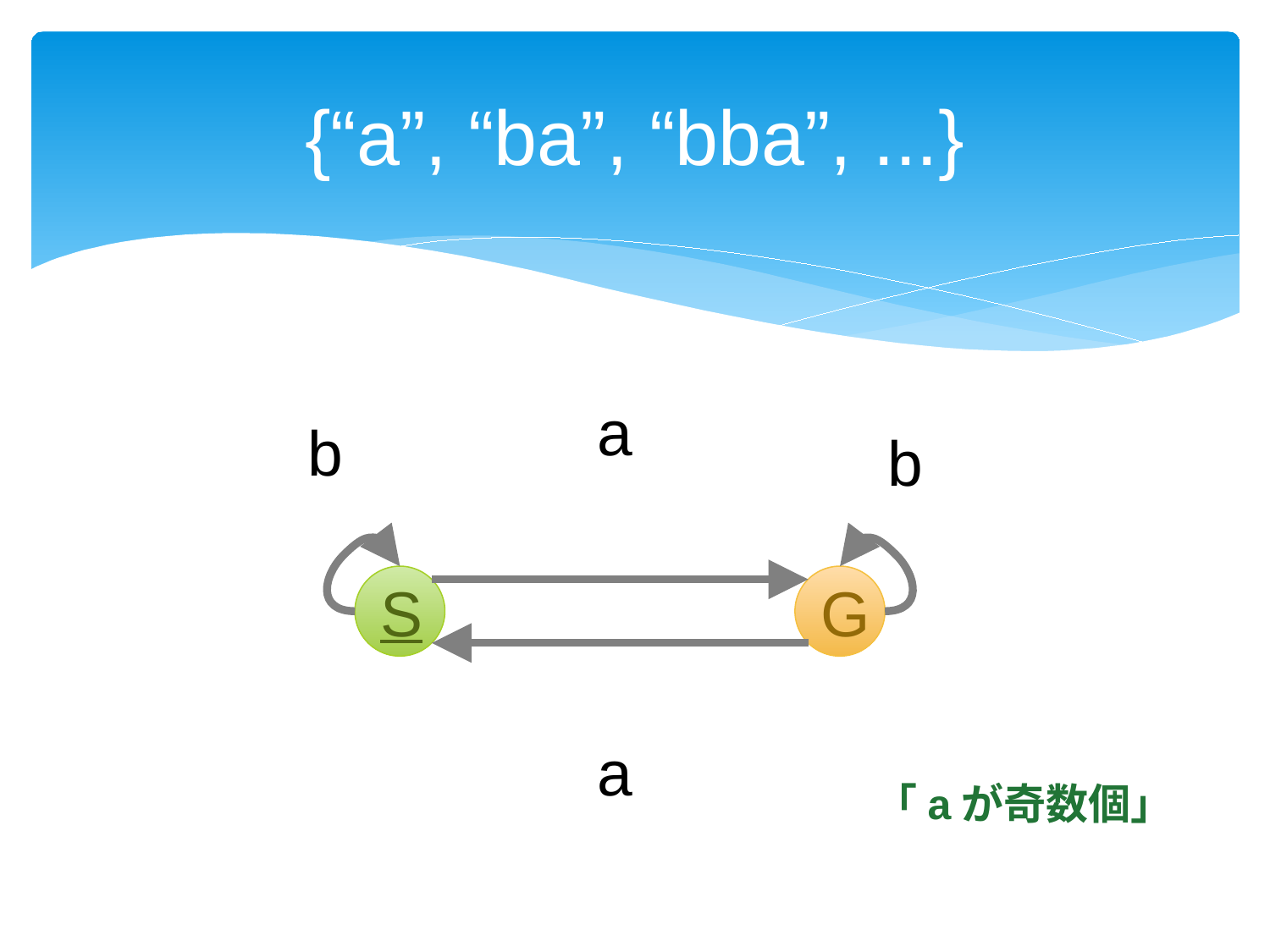

# {“a”, “ba”, “bba”, ...}
a
b
b
S
G
a
「aが奇数個」